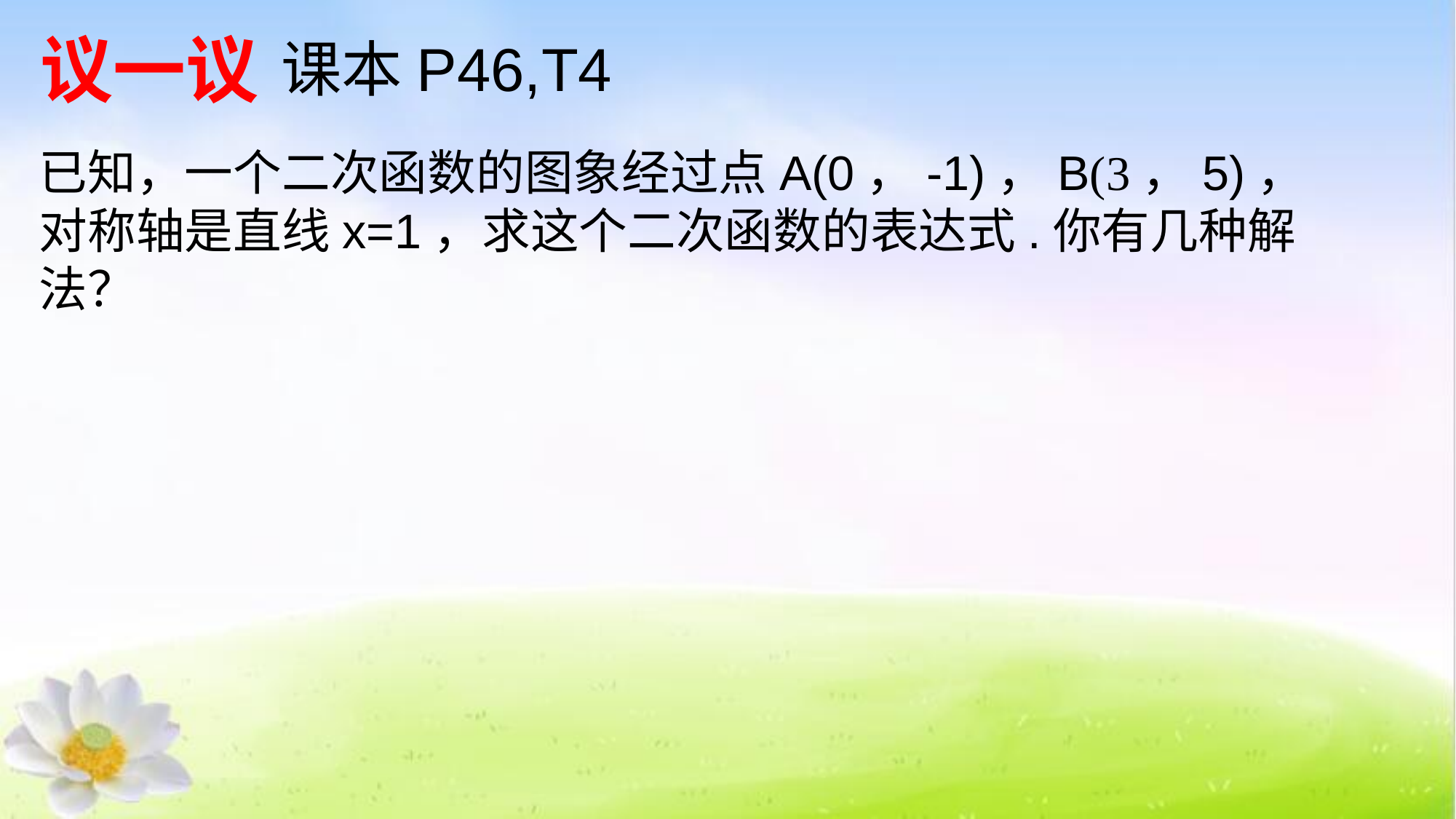

议一议
课本P46,T4
已知，一个二次函数的图象经过点A(0，-1)，B(3，5)，
对称轴是直线x=1，求这个二次函数的表达式.你有几种解法？